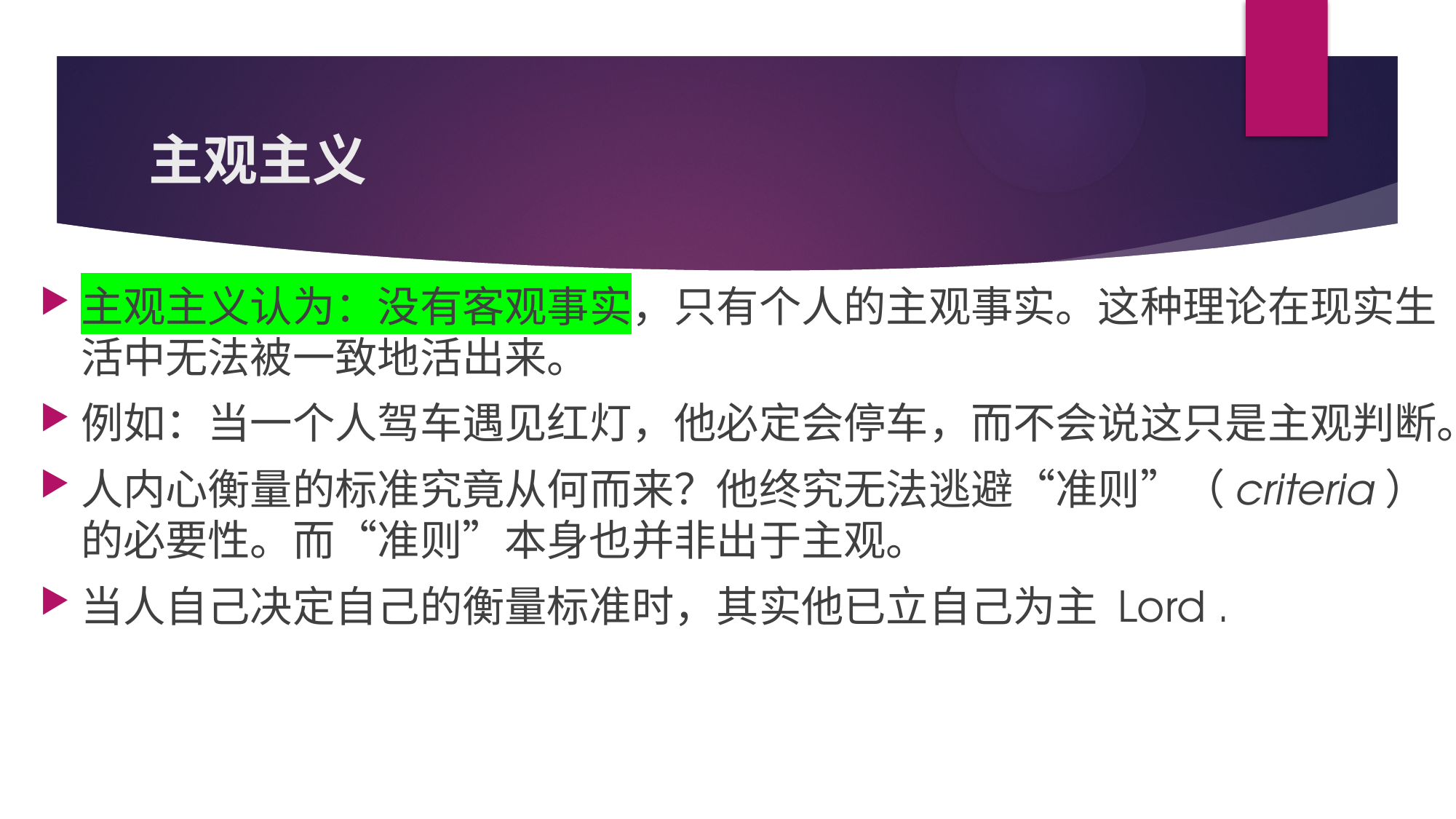

# 主观主义
主观主义认为：没有客观事实，只有个人的主观事实。这种理论在现实生活中无法被一致地活出来。
例如：当一个人驾车遇见红灯，他必定会停车，而不会说这只是主观判断。
人内心衡量的标准究竟从何而来？他终究无法逃避“准则”（criteria）的必要性。而“准则”本身也并非出于主观。
当人自己决定自己的衡量标准时，其实他已立自己为主 Lord .